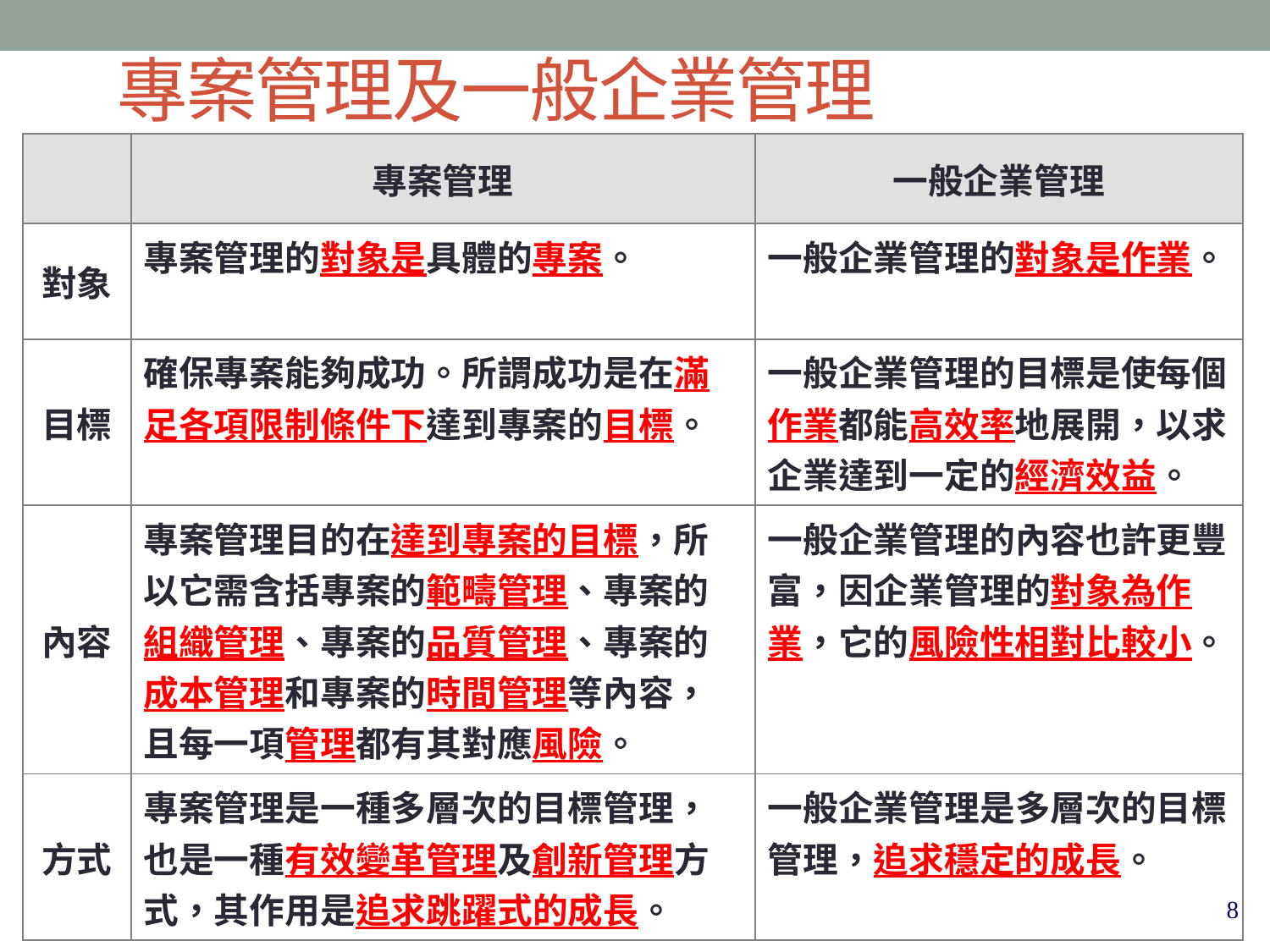

專案管理及一般企業管理
|  | 專案管理 | 一般企業管理 |
| --- | --- | --- |
| 對象 | 專案管理的對象是具體的專案。 | 一般企業管理的對象是作業。 |
| 目標 | 確保專案能夠成功。所謂成功是在滿足各項限制條件下達到專案的目標。 | 一般企業管理的目標是使每個作業都能高效率地展開，以求企業達到一定的經濟效益。 |
| 內容 | 專案管理目的在達到專案的目標，所以它需含括專案的範疇管理、專案的組織管理、專案的品質管理、專案的成本管理和專案的時間管理等內容，且每一項管理都有其對應風險。 | 一般企業管理的內容也許更豐富，因企業管理的對象為作業，它的風險性相對比較小。 |
| 方式 | 專案管理是一種多層次的目標管理，也是一種有效變革管理及創新管理方式，其作用是追求跳躍式的成長。 | 一般企業管理是多層次的目標管理，追求穩定的成長。 |
8